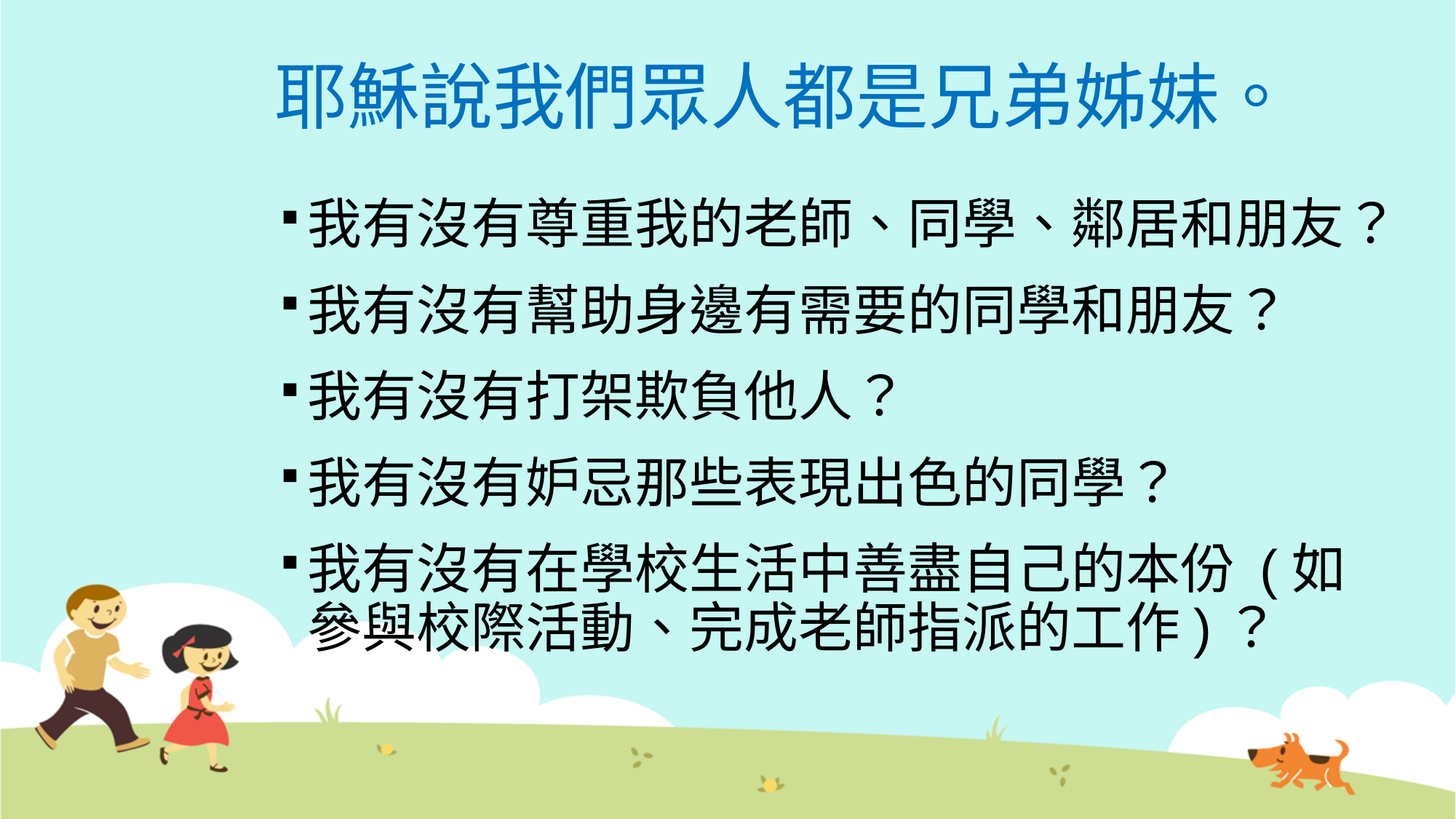

# 耶穌說我們眾人都是兄弟姊妹。
我有沒有尊重我的老師、同學、鄰居和朋友？
我有沒有幫助身邊有需要的同學和朋友？
我有沒有打架欺負他人？
我有沒有妒忌那些表現出色的同學？
我有沒有在學校生活中善盡自己的本份 (如參與校際活動、完成老師指派的工作)？